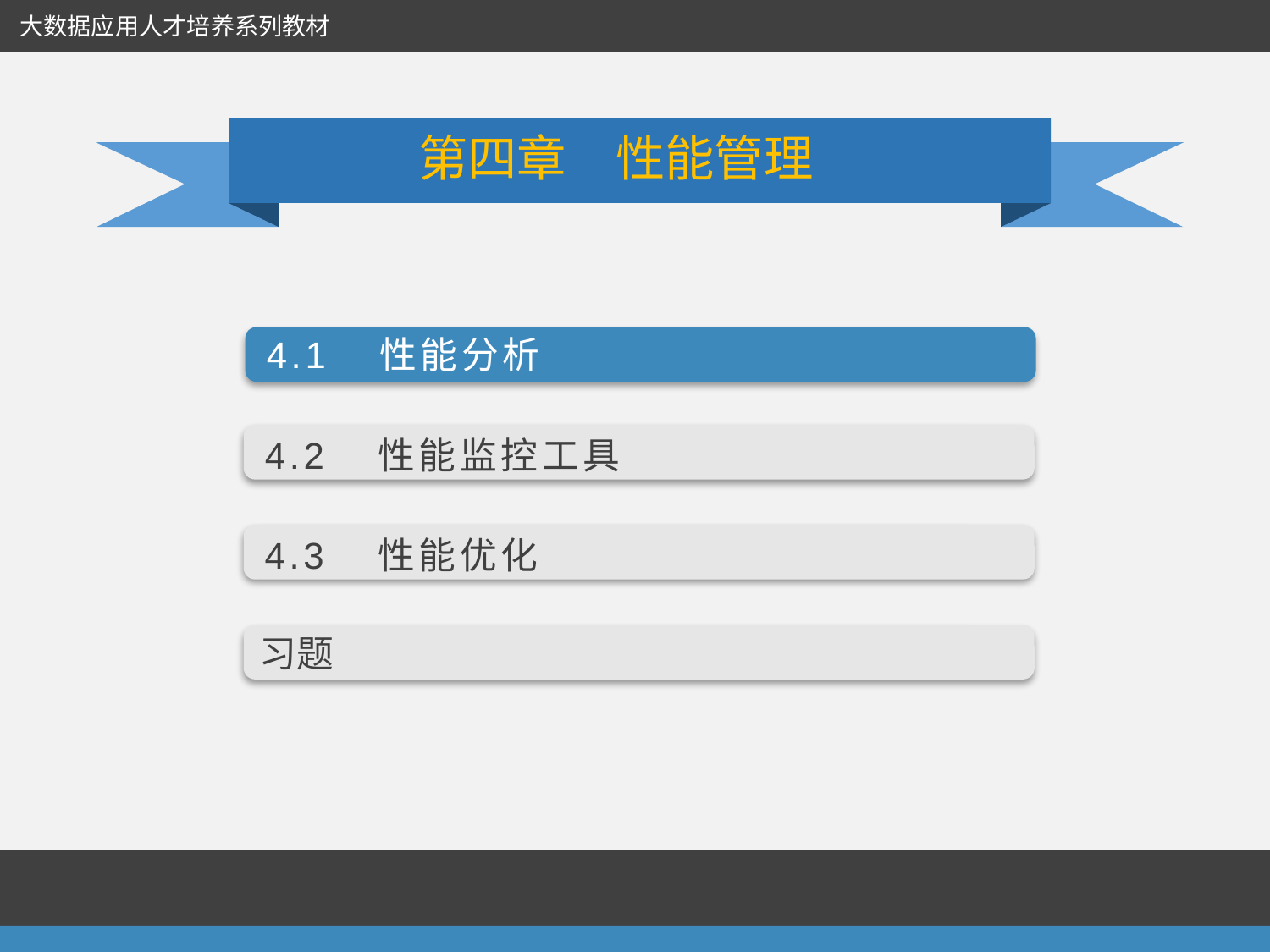

大数据应用人才培养系列教材

第四章　性能管理
4.1　性能分析

4.2　性能监控工具

4.3　性能优化
习题